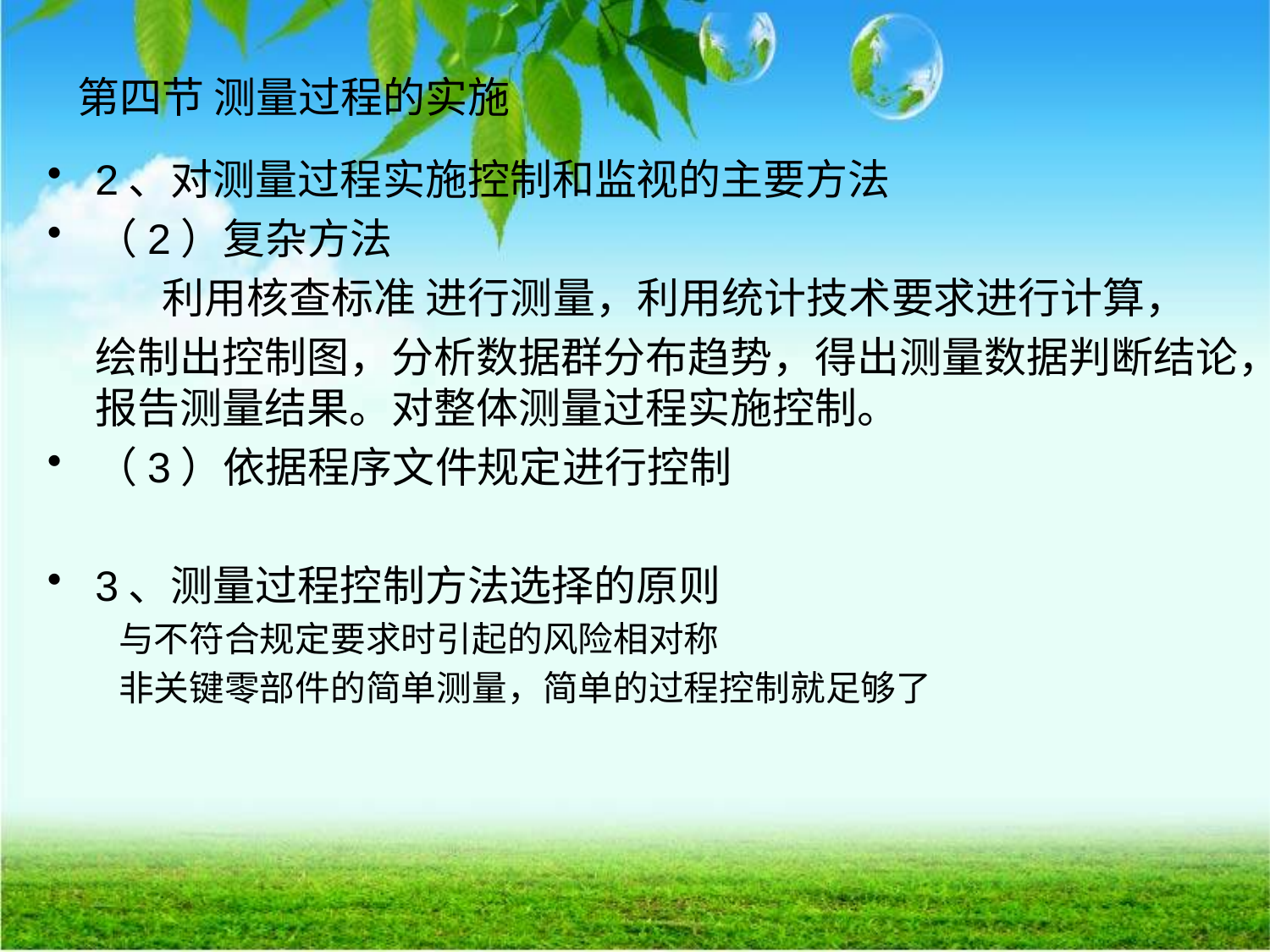

# 第四节 测量过程的实施
2、对测量过程实施控制和监视的主要方法
（2）复杂方法
           利用核查标准 进行测量，利用统计技术要求进行计算，
    绘制出控制图，分析数据群分布趋势，得出测量数据判断结论，报告测量结果。对整体测量过程实施控制。
（3）依据程序文件规定进行控制

3、测量过程控制方法选择的原则
        与不符合规定要求时引起的风险相对称
        非关键零部件的简单测量，简单的过程控制就足够了